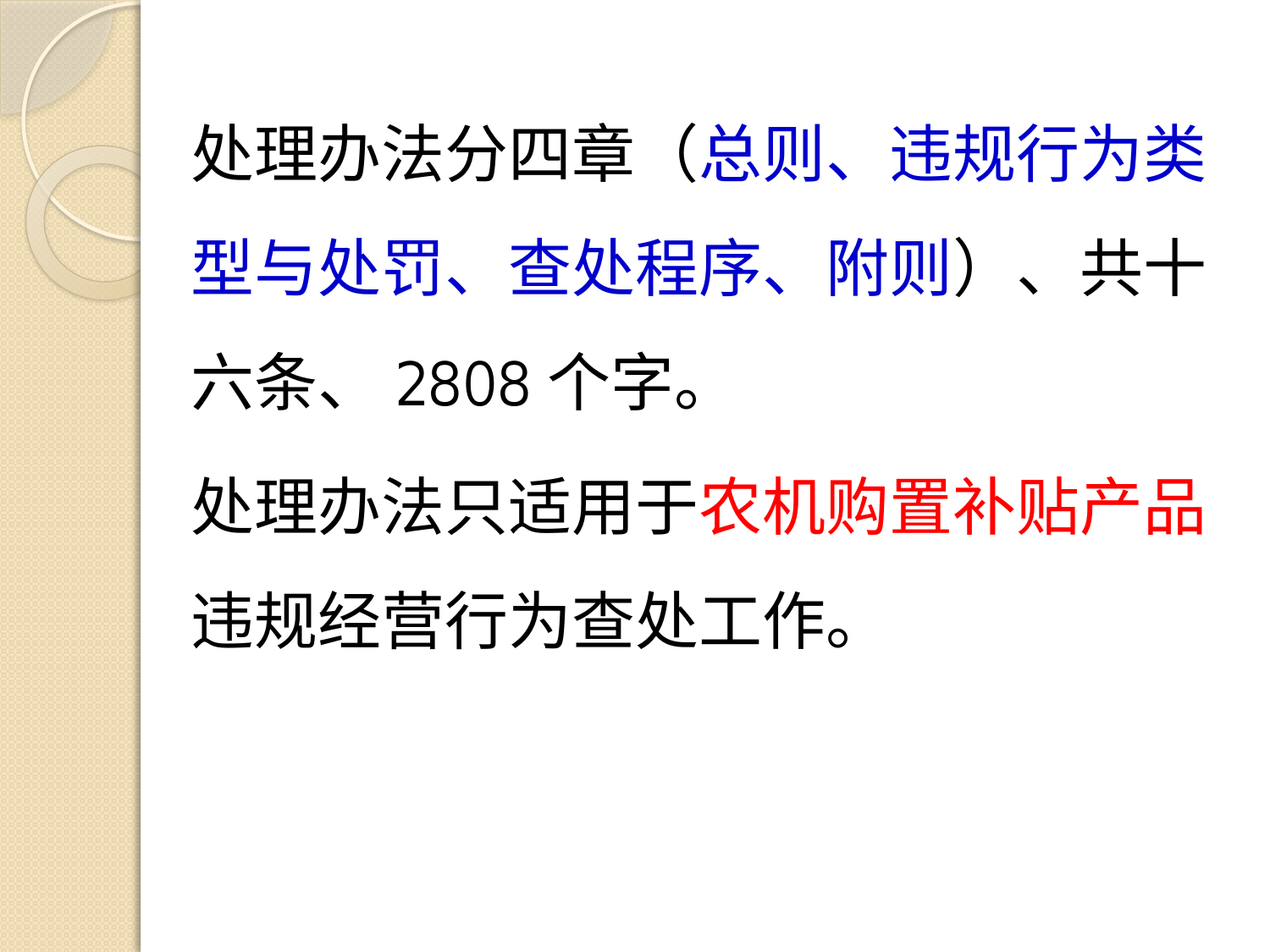

处理办法分四章（总则、违规行为类型与处罚、查处程序、附则）、共十六条、2808个字。
处理办法只适用于农机购置补贴产品违规经营行为查处工作。